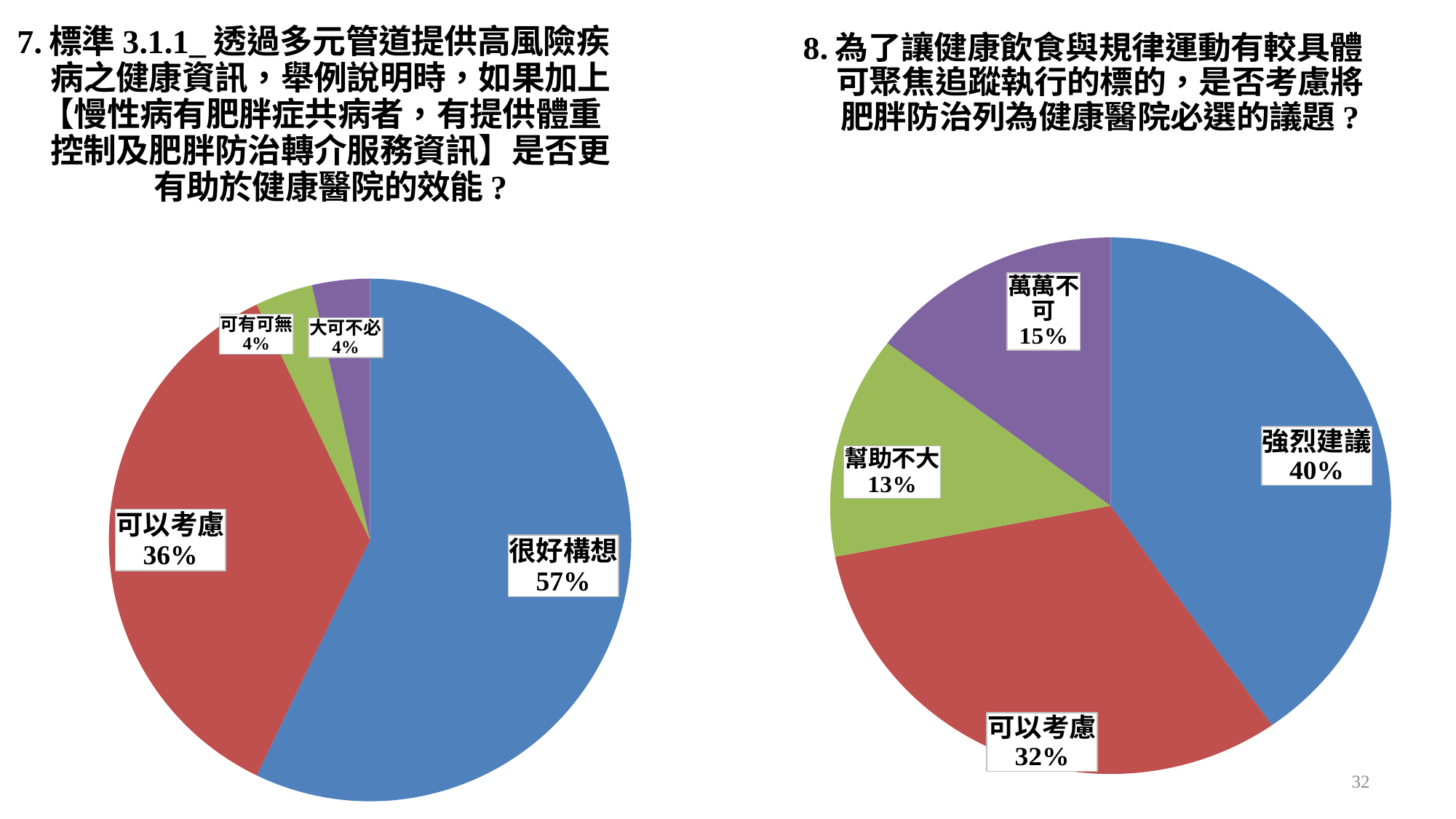

### Chart: 8.為了讓健康飲食與規律運動有較具體
   可聚焦追蹤執行的標的，是否考慮將
   肥胖防治列為健康醫院必選的議題?

| Category |  |
|---|---|
| 強烈建議 | 0.4024390243902439 |
| 可以考慮 | 0.3170731707317073 |
| 幫助不大 | 0.13414634146341464 |
| 萬萬不可 | 0.14634146341463414 |

### Chart: 7.標準3.1.1_透過多元管道提供高風險疾
   病之健康資訊，舉例說明時，如果加上
 【慢性病有肥胖症共病者，有提供體重
   控制及肥胖防治轉介服務資訊】是否更
   有助於健康醫院的效能?

| Category |  |
|---|---|
| 很好構想 | 0.5714285714285714 |
| 可以考慮 | 0.35714285714285715 |
| 可有可無 | 0.03571428571428571 |
| 大可不必 | 0.03571428571428571 |
32